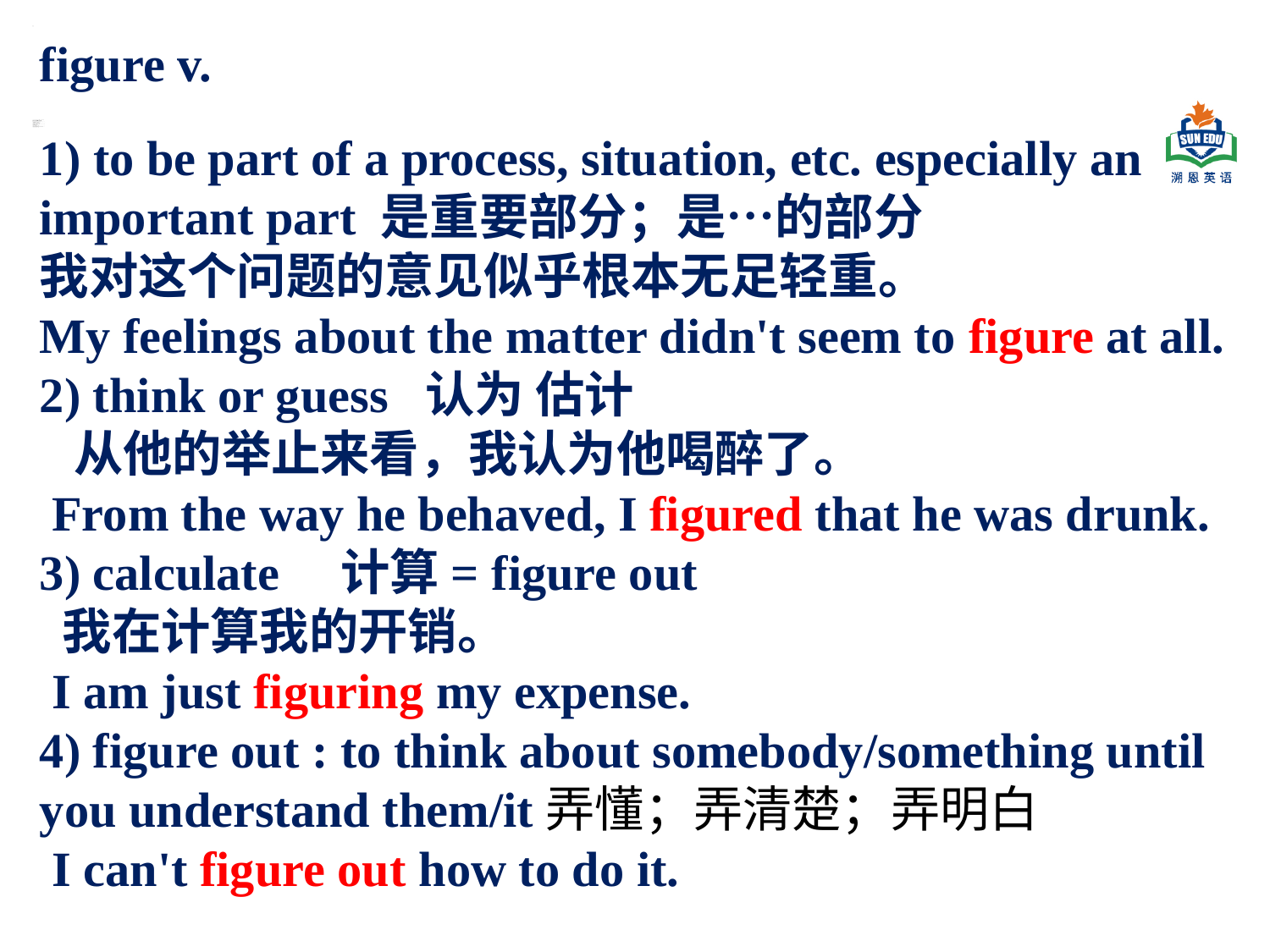

figure v.
1) to be part of a process, situation, etc. especially an important part 是重要部分；是…的部分
我对这个问题的意见似乎根本无足轻重。
My feelings about the matter didn't seem to figure at all.
2) think or guess  认为 估计
  从他的举止来看，我认为他喝醉了。
 From the way he behaved, I figured that he was drunk.
3) calculate    计算= figure out
 我在计算我的开销。
 I am just figuring my expense.
4) figure out : to think about somebody/something until you understand them/it弄懂；弄清楚；弄明白
 I can't figure out how to do it.